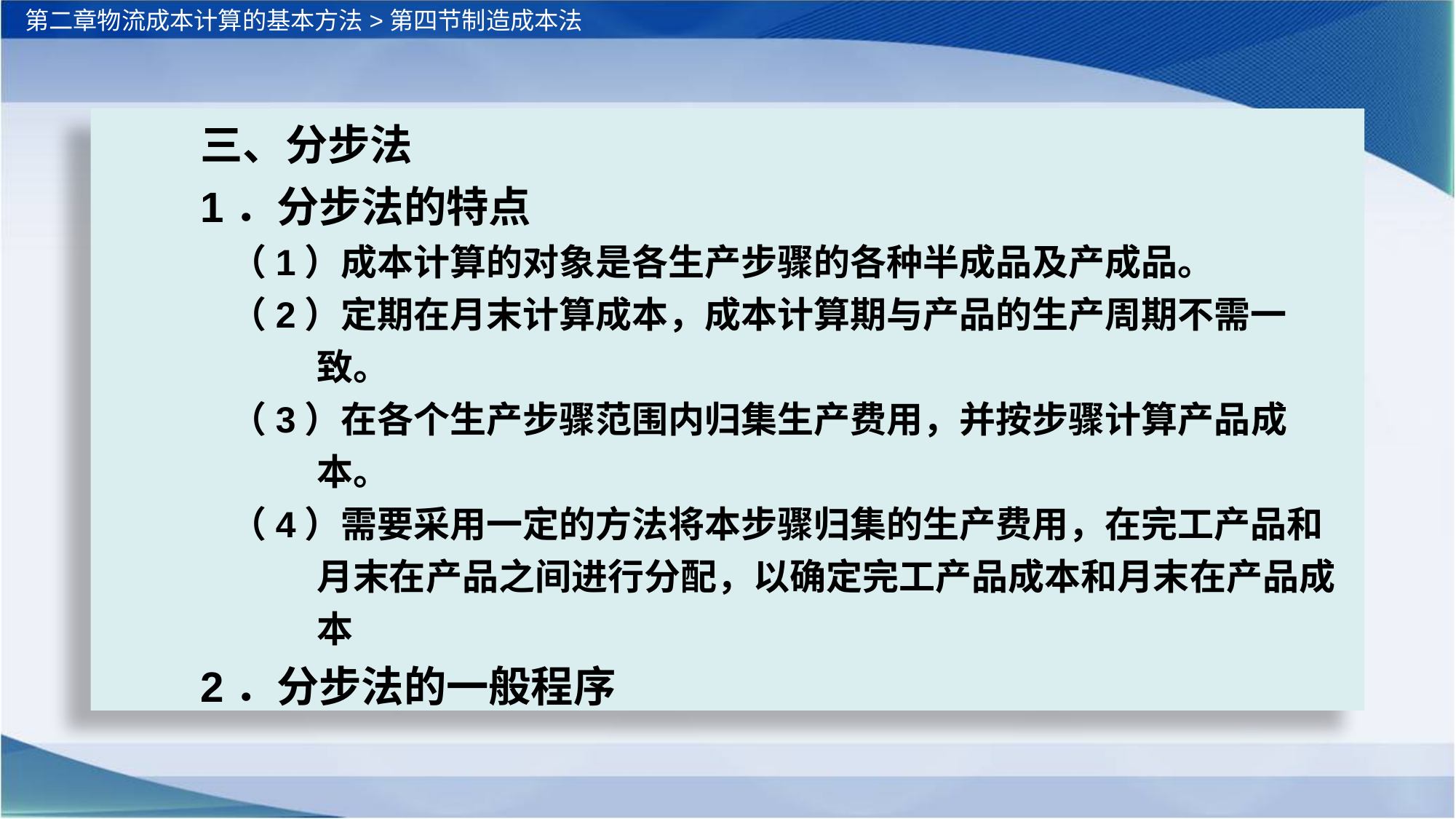

第二章物流成本计算的基本方法>第四节制造成本法
三、分步法
1．分步法的特点
（1）成本计算的对象是各生产步骤的各种半成品及产成品。
（2）定期在月末计算成本，成本计算期与产品的生产周期不需一致。
（3）在各个生产步骤范围内归集生产费用，并按步骤计算产品成本。
（4）需要采用一定的方法将本步骤归集的生产费用，在完工产品和月末在产品之间进行分配，以确定完工产品成本和月末在产品成本
2．分步法的一般程序